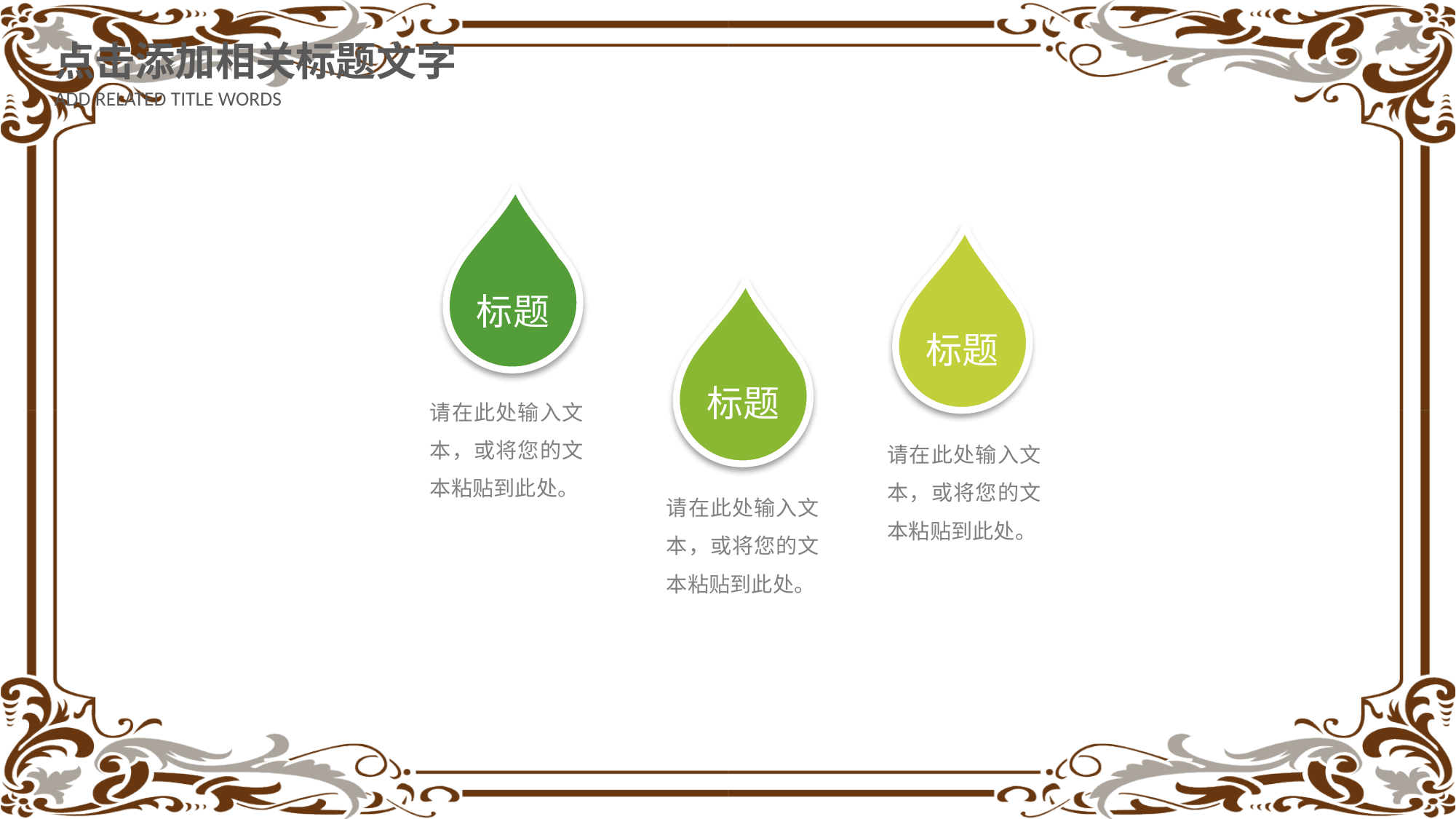

点击添加相关标题文字
ADD RELATED TITLE WORDS
标题
标题
标题
请在此处输入文本，或将您的文本粘贴到此处。
请在此处输入文本，或将您的文本粘贴到此处。
请在此处输入文本，或将您的文本粘贴到此处。